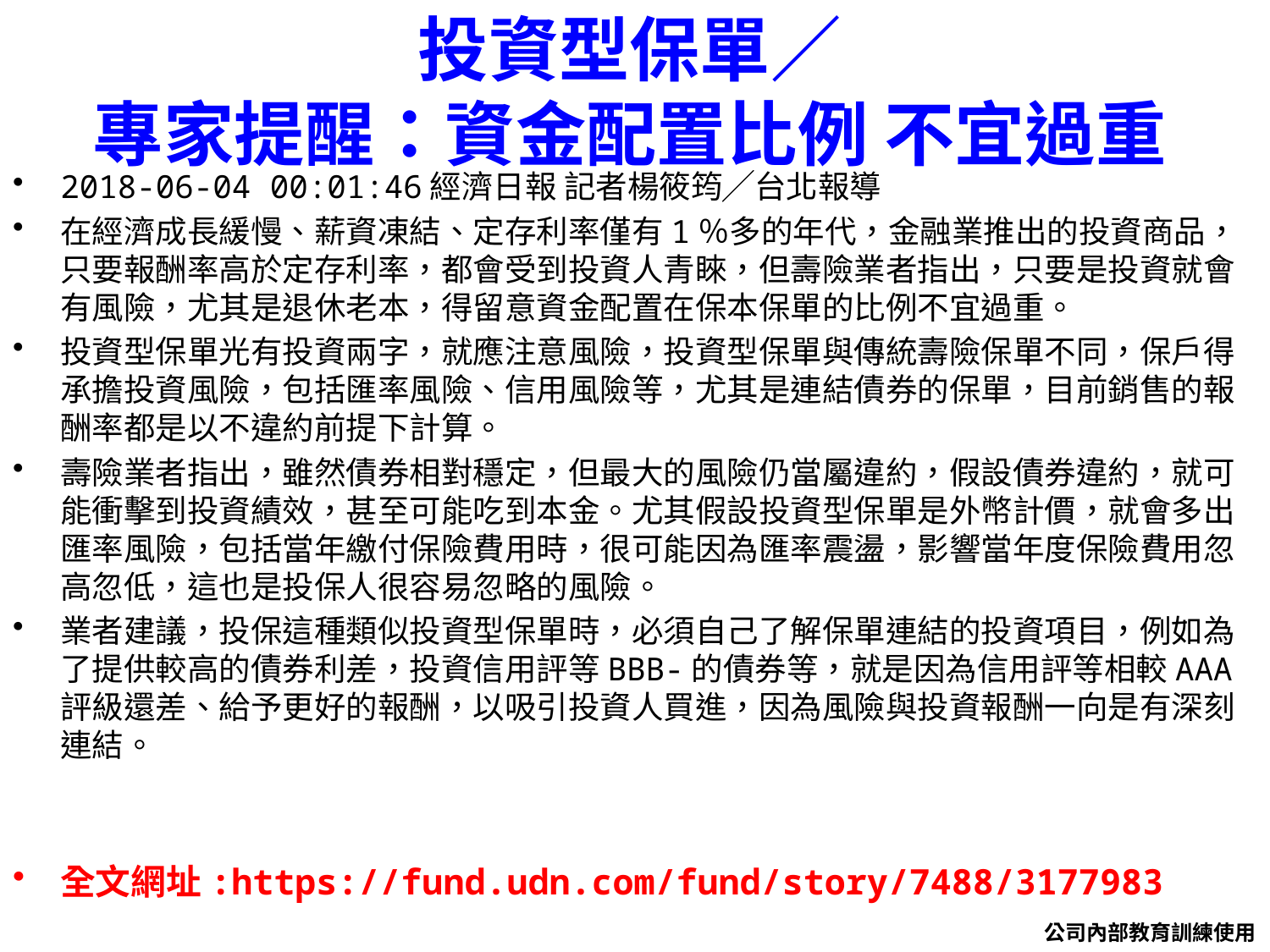

# 投資型保單／ 專家提醒：資金配置比例 不宜過重

2018-06-04 00:01:46經濟日報 記者楊筱筠╱台北報導
在經濟成長緩慢、薪資凍結、定存利率僅有1％多的年代，金融業推出的投資商品，只要報酬率高於定存利率，都會受到投資人青睞，但壽險業者指出，只要是投資就會有風險，尤其是退休老本，得留意資金配置在保本保單的比例不宜過重。
投資型保單光有投資兩字，就應注意風險，投資型保單與傳統壽險保單不同，保戶得承擔投資風險，包括匯率風險、信用風險等，尤其是連結債券的保單，目前銷售的報酬率都是以不違約前提下計算。
壽險業者指出，雖然債券相對穩定，但最大的風險仍當屬違約，假設債券違約，就可能衝擊到投資績效，甚至可能吃到本金。尤其假設投資型保單是外幣計價，就會多出匯率風險，包括當年繳付保險費用時，很可能因為匯率震盪，影響當年度保險費用忽高忽低，這也是投保人很容易忽略的風險。
業者建議，投保這種類似投資型保單時，必須自己了解保單連結的投資項目，例如為了提供較高的債券利差，投資信用評等BBB-的債券等，就是因為信用評等相較AAA評級還差、給予更好的報酬，以吸引投資人買進，因為風險與投資報酬一向是有深刻連結。

全文網址:https://fund.udn.com/fund/story/7488/3177983

公司內部教育訓練使用